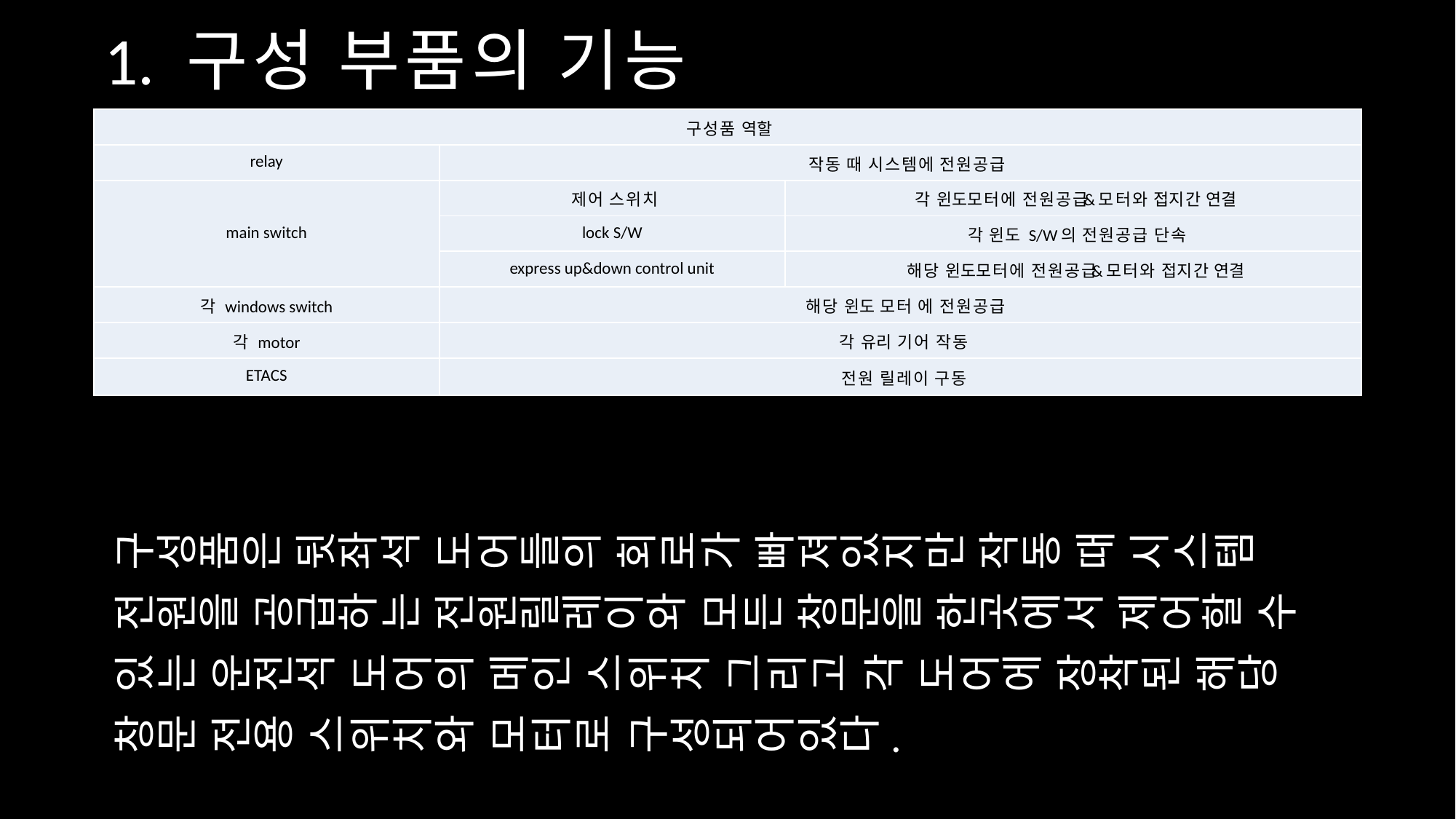

구성품은 뒷좌석 도어들의 회로가 빠져있지만 작동 때 시스템
전원을 공급하는 전원릴레이와 모든 창문을 한곳에서 제어할 수
있는 운전석 도어의 메인 스위치 그리고 각 도어에 장착된 해당
창문 전용 스위치와 모터로 구성되어있다.
# 1. 구성 부품의 기능
| 구성품 역할 |  |  |
| --- | --- | --- |
| relay | 작동 때 시스템에 전원공급 |  |
| main switch | 제어 스위치 | 각 윈도모터에 전원공급&모터와 접지간 연결 |
|  | lock S/W | 각 윈도 S/W의 전원공급 단속 |
|  | express up&down control unit | 해당 윈도모터에 전원공급&모터와 접지간 연결 |
| 각 windows switch | 해당 윈도 모터 에 전원공급 |  |
| 각 motor | 각 유리 기어 작동 |  |
| ETACS | 전원 릴레이 구동 |  |